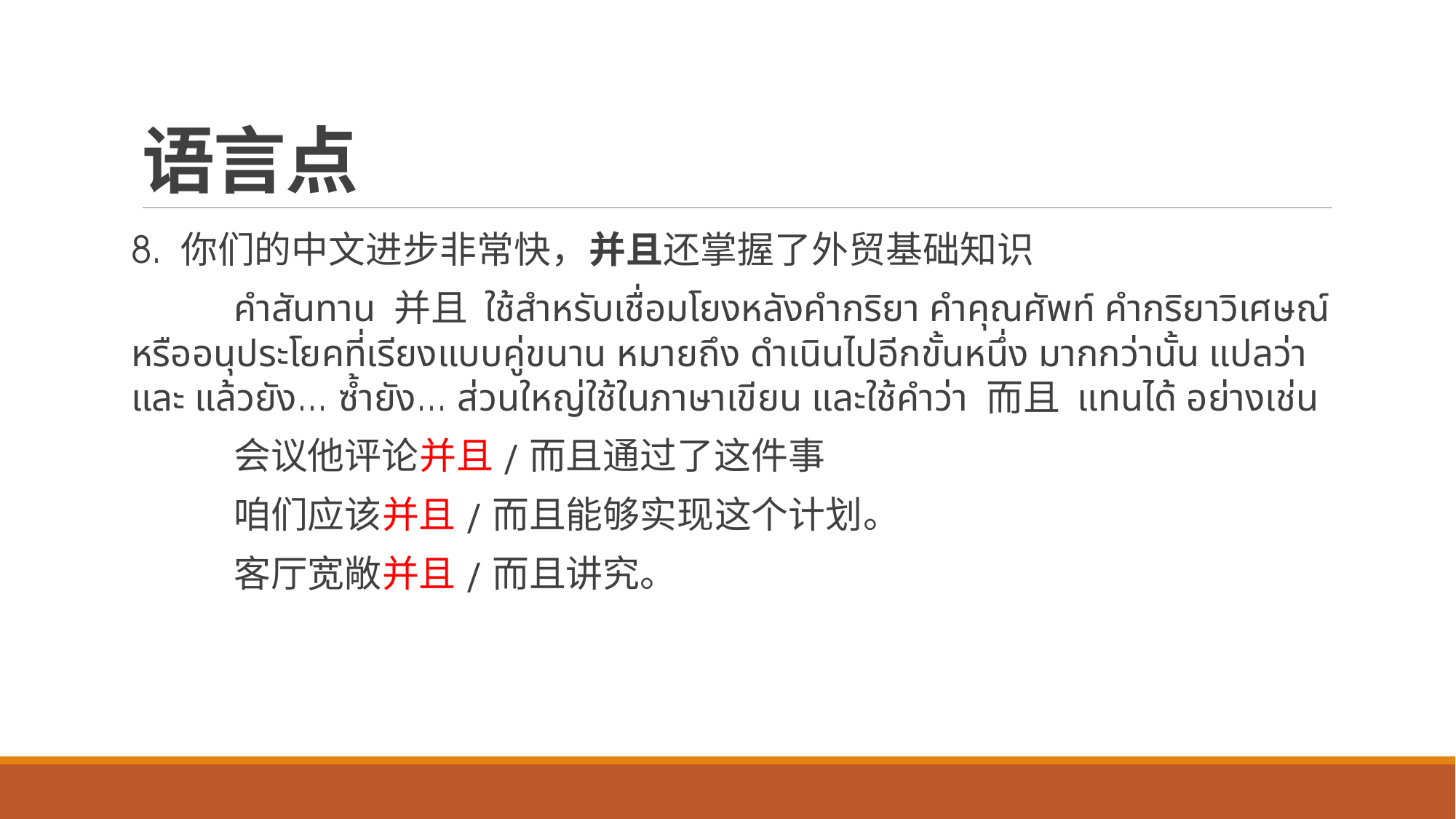

# 语言点
8. 你们的中文进步非常快，并且还掌握了外贸基础知识
	คำสันทาน 并且 ใช้สำหรับเชื่อมโยงหลังคำกริยา คำคุณศัพท์ คำกริยาวิเศษณ์หรืออนุประโยคที่เรียงแบบคู่ขนาน หมายถึง ดำเนินไปอีกขั้นหนึ่ง มากกว่านั้น แปลว่า และ แล้วยัง... ซ้ำยัง... ส่วนใหญ่ใช้ในภาษาเขียน และใช้คำว่า 而且 แทนได้ อย่างเช่น
	会议他评论并且/而且通过了这件事
	咱们应该并且/而且能够实现这个计划。
	客厅宽敞并且/而且讲究。